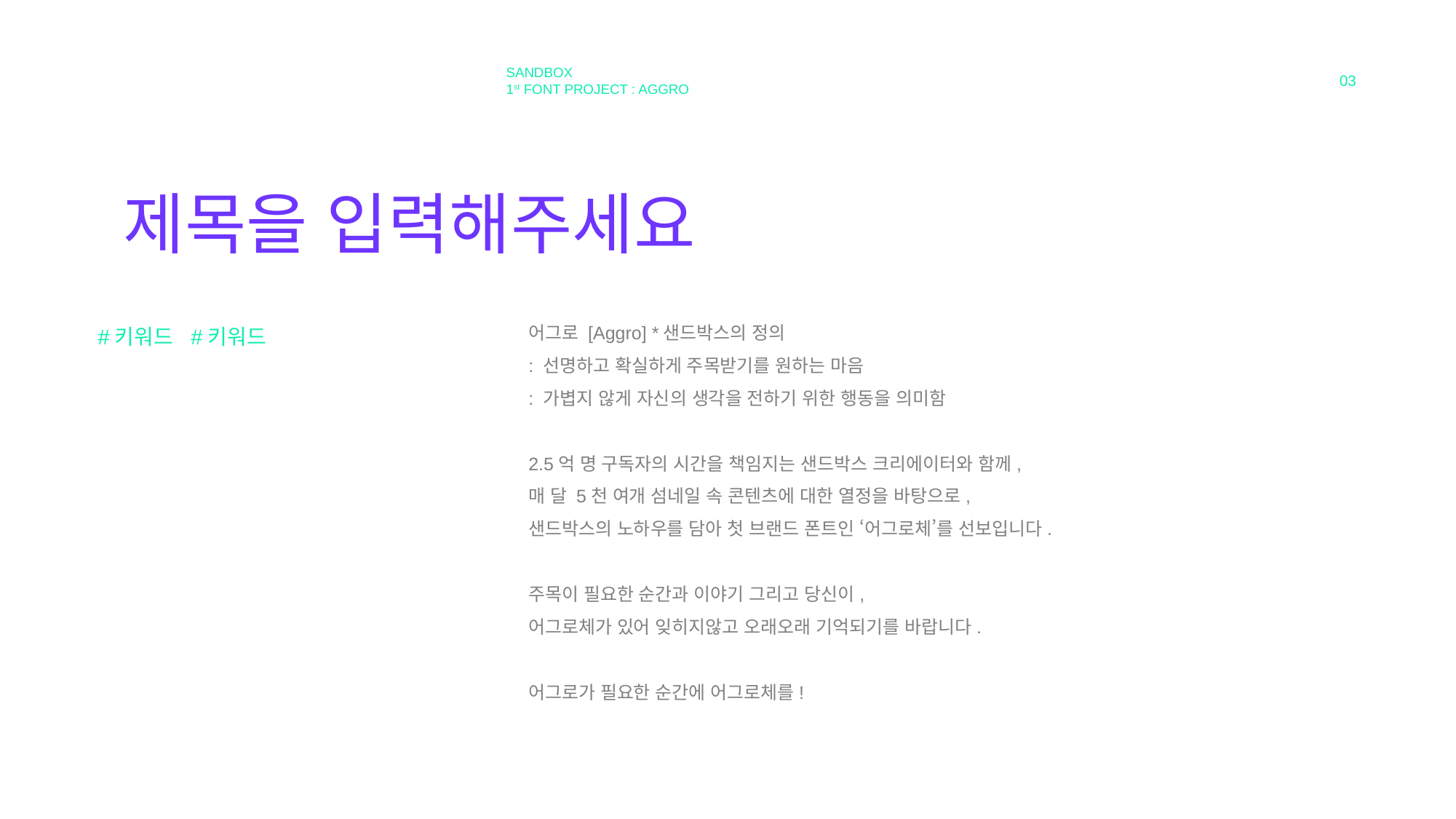

SANDBOX
1st FONT PROJECT : AGGRO
03
제목을 입력해주세요
#키워드  #키워드
어그로 [Aggro] *샌드박스의 정의
: 선명하고 확실하게 주목받기를 원하는 마음
: 가볍지 않게 자신의 생각을 전하기 위한 행동을 의미함
2.5억 명 구독자의 시간을 책임지는 샌드박스 크리에이터와 함께,
매 달 5천 여개 섬네일 속 콘텐츠에 대한 열정을 바탕으로,
샌드박스의 노하우를 담아 첫 브랜드 폰트인 ‘어그로체’를 선보입니다.
주목이 필요한 순간과 이야기 그리고 당신이,
어그로체가 있어 잊히지않고 오래오래 기억되기를 바랍니다.
어그로가 필요한 순간에 어그로체를!